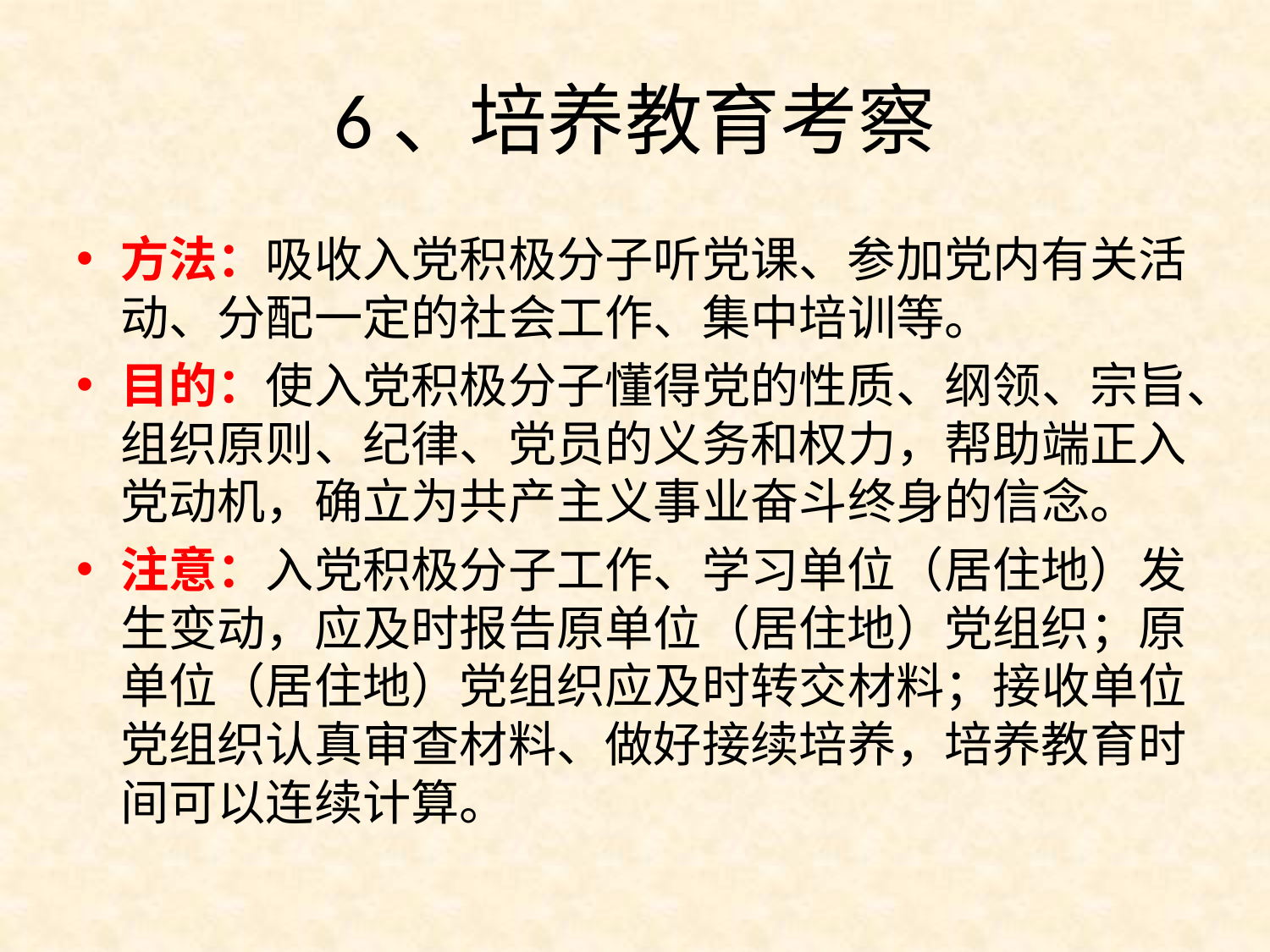

# 6、培养教育考察
方法：吸收入党积极分子听党课、参加党内有关活动、分配一定的社会工作、集中培训等。
目的：使入党积极分子懂得党的性质、纲领、宗旨、组织原则、纪律、党员的义务和权力，帮助端正入党动机，确立为共产主义事业奋斗终身的信念。
注意：入党积极分子工作、学习单位（居住地）发生变动，应及时报告原单位（居住地）党组织；原单位（居住地）党组织应及时转交材料；接收单位党组织认真审查材料、做好接续培养，培养教育时间可以连续计算。